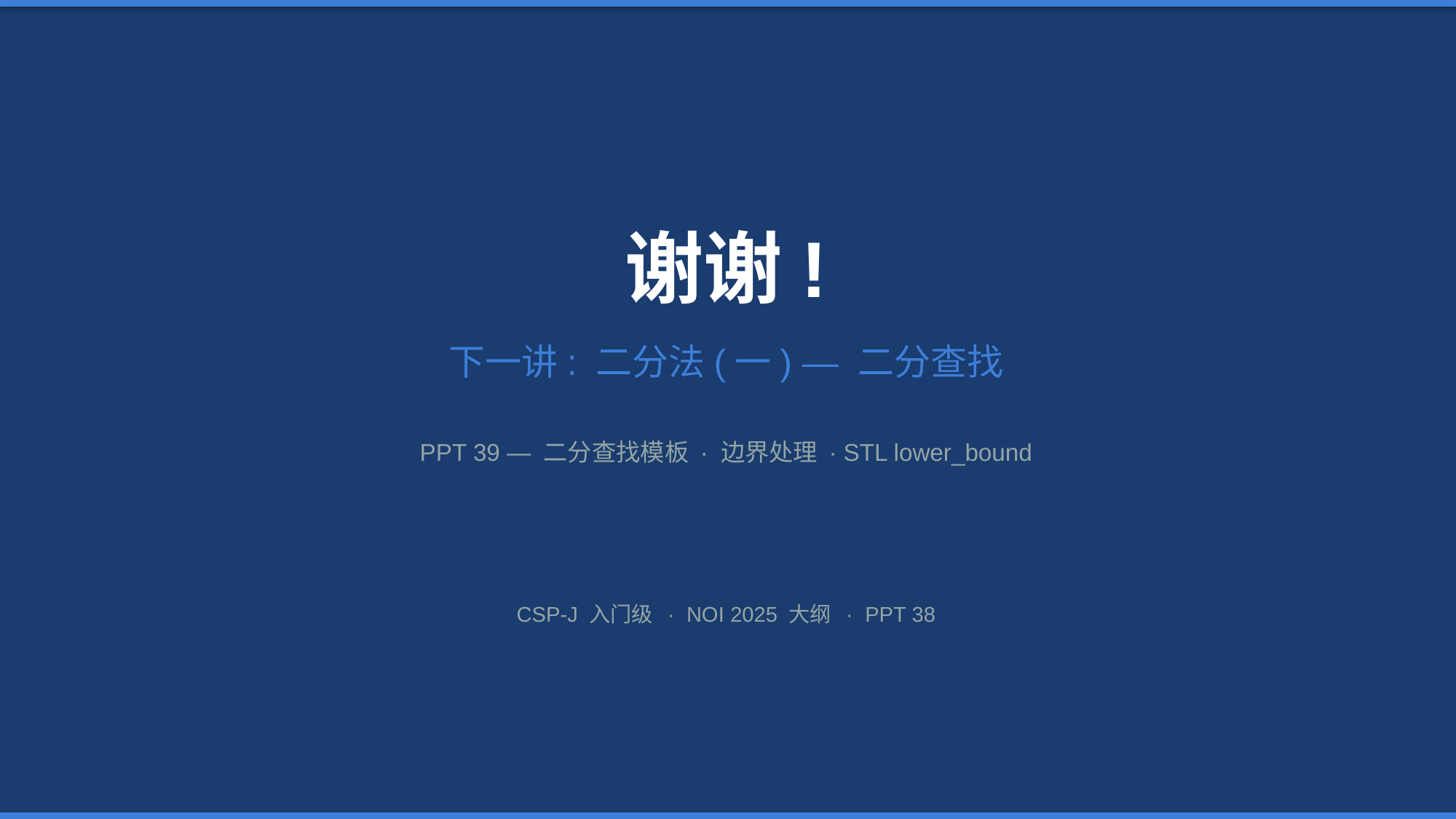

谢谢!
下一讲: 二分法(一) — 二分查找
PPT 39 — 二分查找模板 · 边界处理 · STL lower_bound
CSP-J 入门级  ·  NOI 2025 大纲  ·  PPT 38